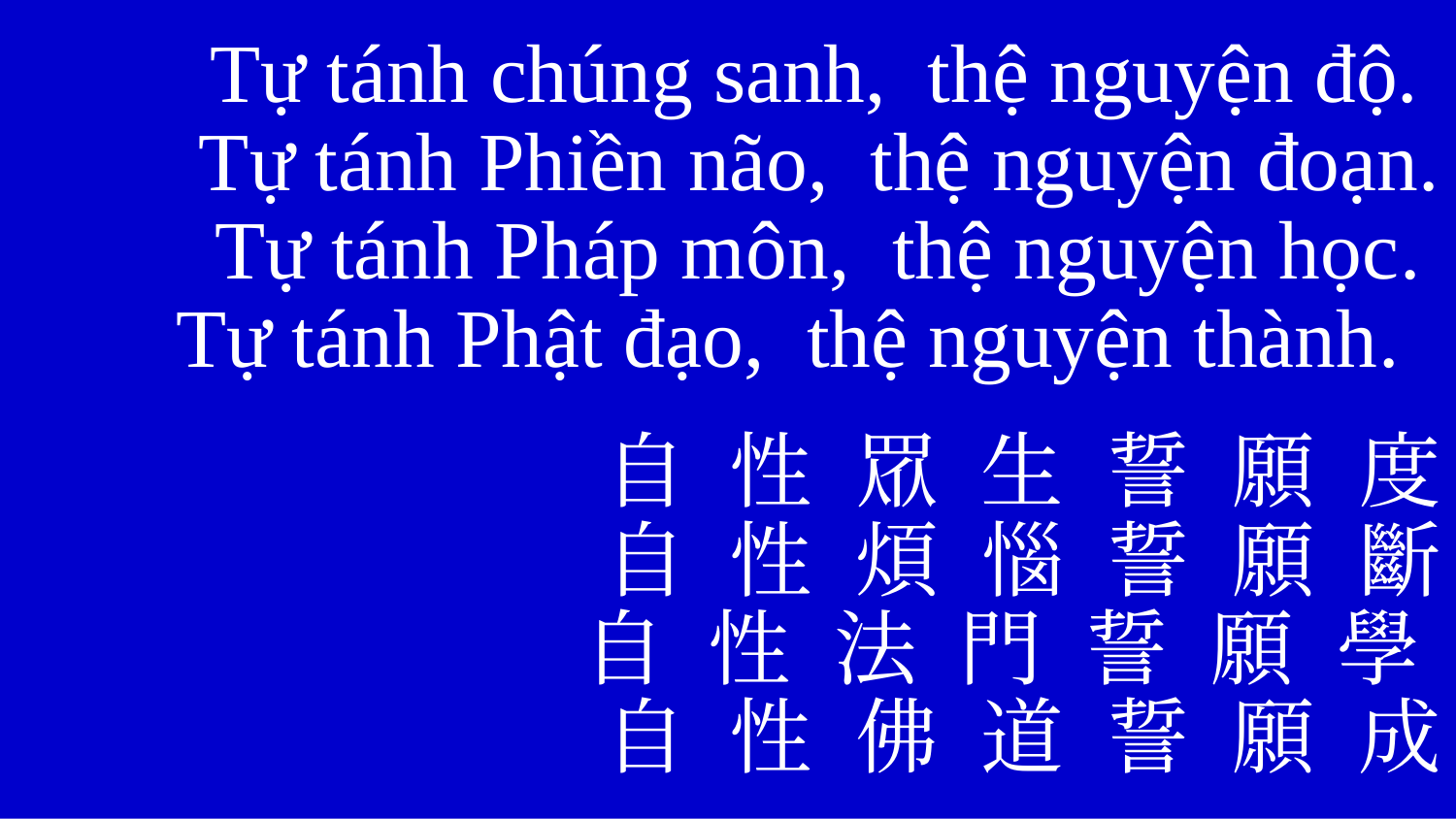

Tự tánh chúng sanh,  thệ nguyện độ.
Tự tánh Phiền não,  thệ nguyện đoạn.
Tự tánh Pháp môn,  thệ nguyện học.
Tự tánh Phật đạo,  thệ nguyện thành.

自  性  眾  生  誓  願  度
自  性  煩  惱  誓  願  斷
自  性  法  門  誓  願  學
自  性  佛  道  誓  願  成